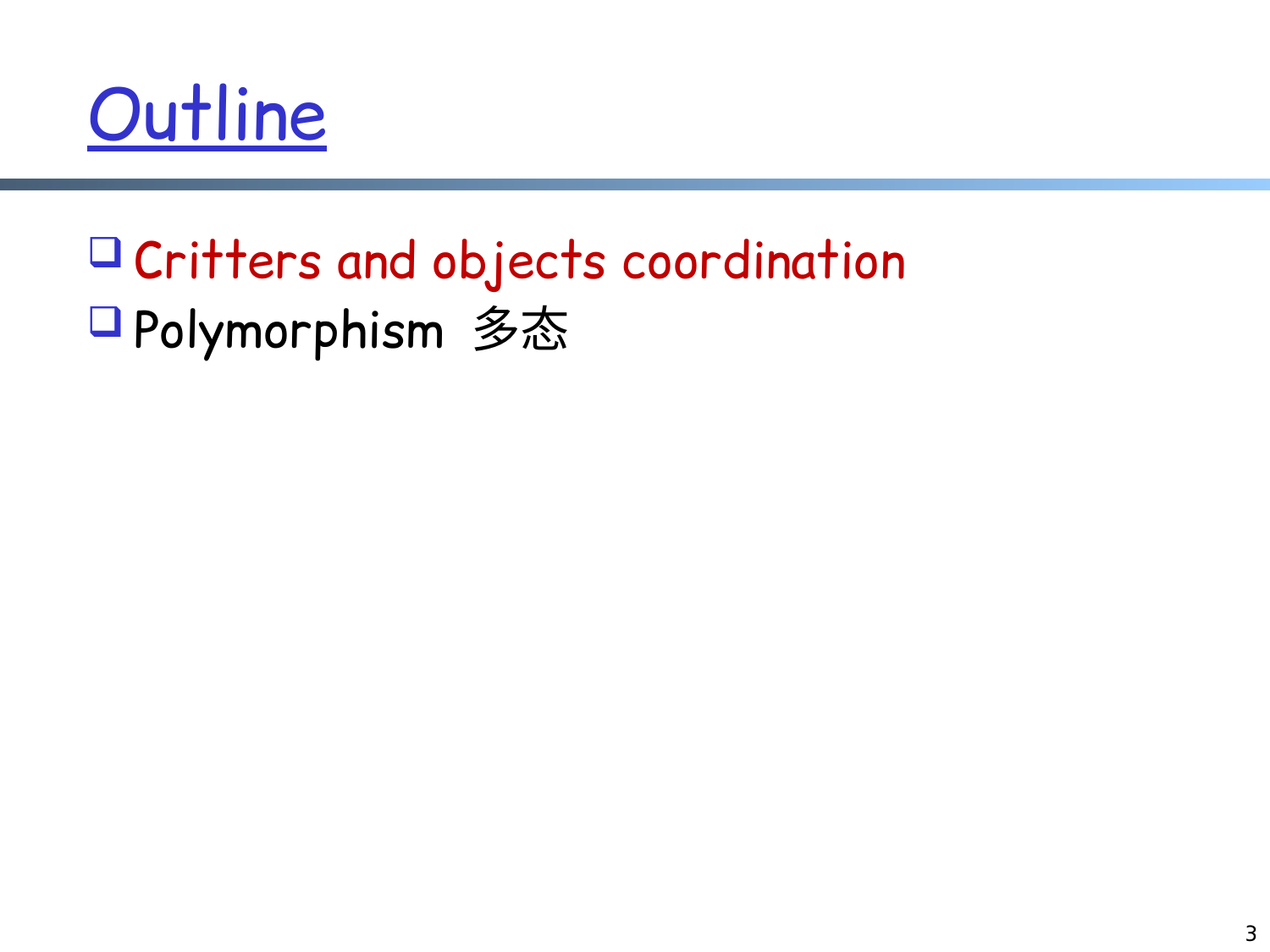

Outline
Critters and objects coordination
Polymorphism 多态

3